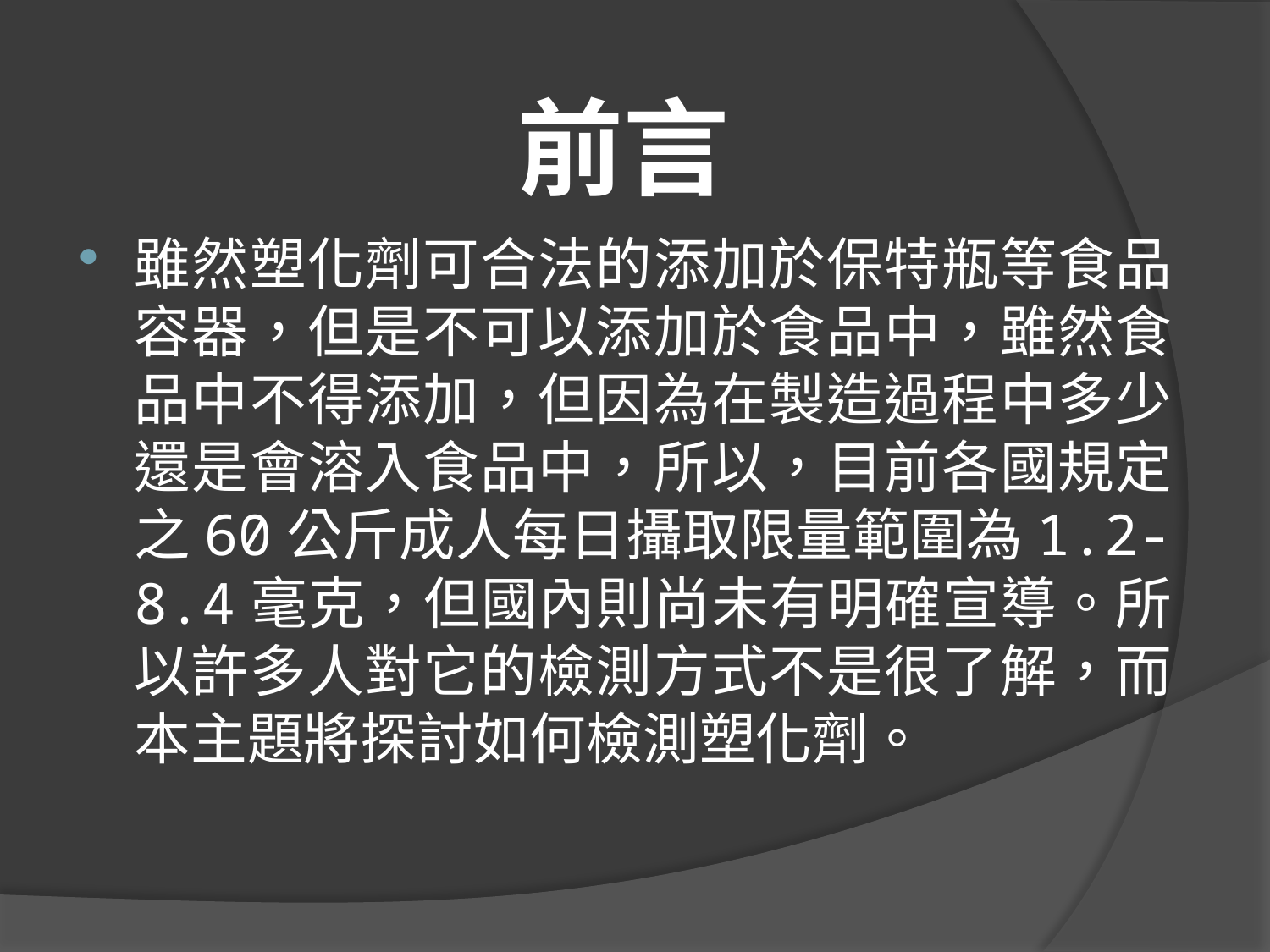

# 前言
雖然塑化劑可合法的添加於保特瓶等食品容器，但是不可以添加於食品中，雖然食品中不得添加，但因為在製造過程中多少還是會溶入食品中，所以，目前各國規定之60公斤成人每日攝取限量範圍為1.2-8.4毫克，但國內則尚未有明確宣導。所以許多人對它的檢測方式不是很了解，而本主題將探討如何檢測塑化劑。